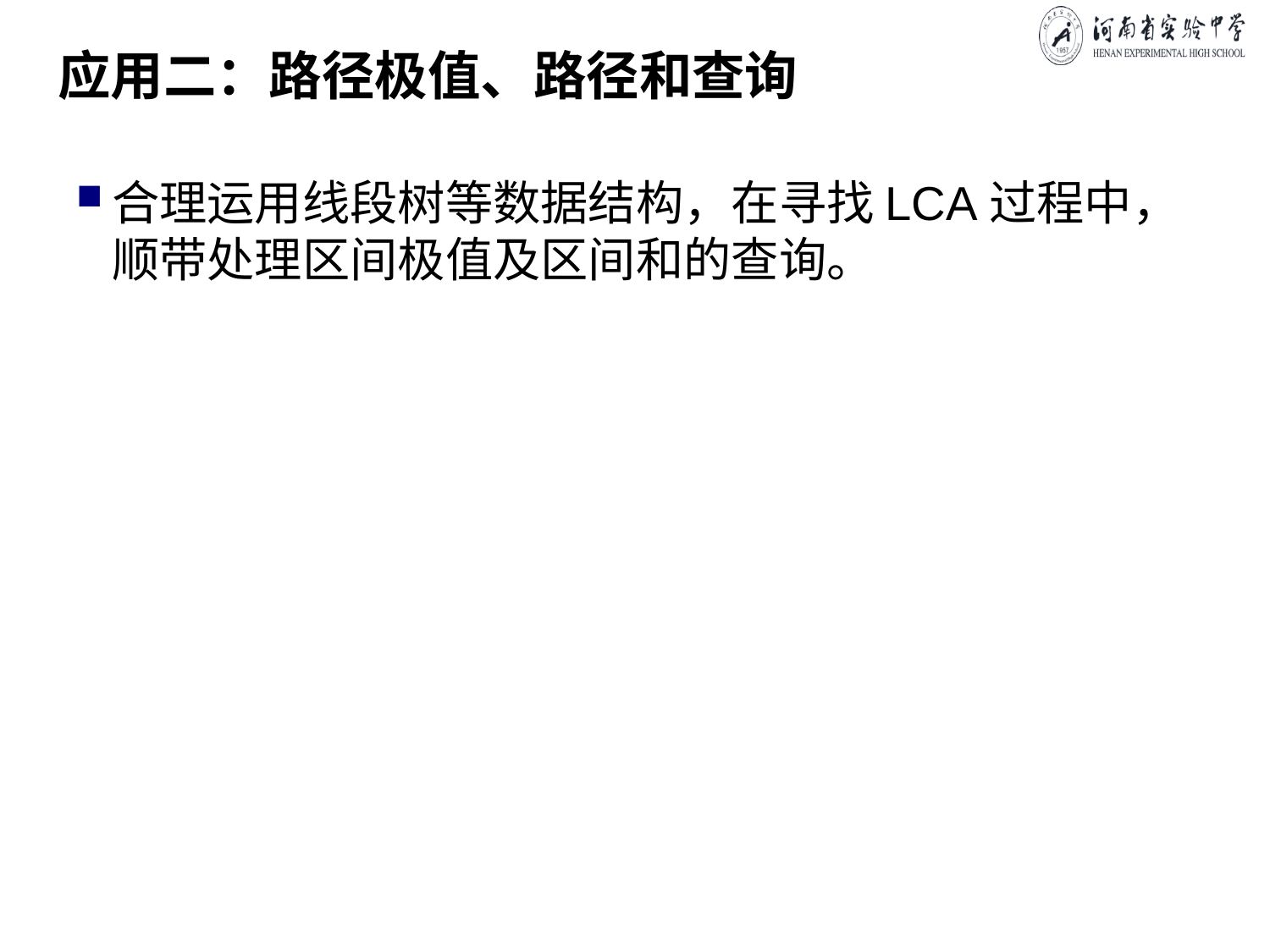

# 应用二：路径极值、路径和查询
合理运用线段树等数据结构，在寻找LCA过程中，顺带处理区间极值及区间和的查询。